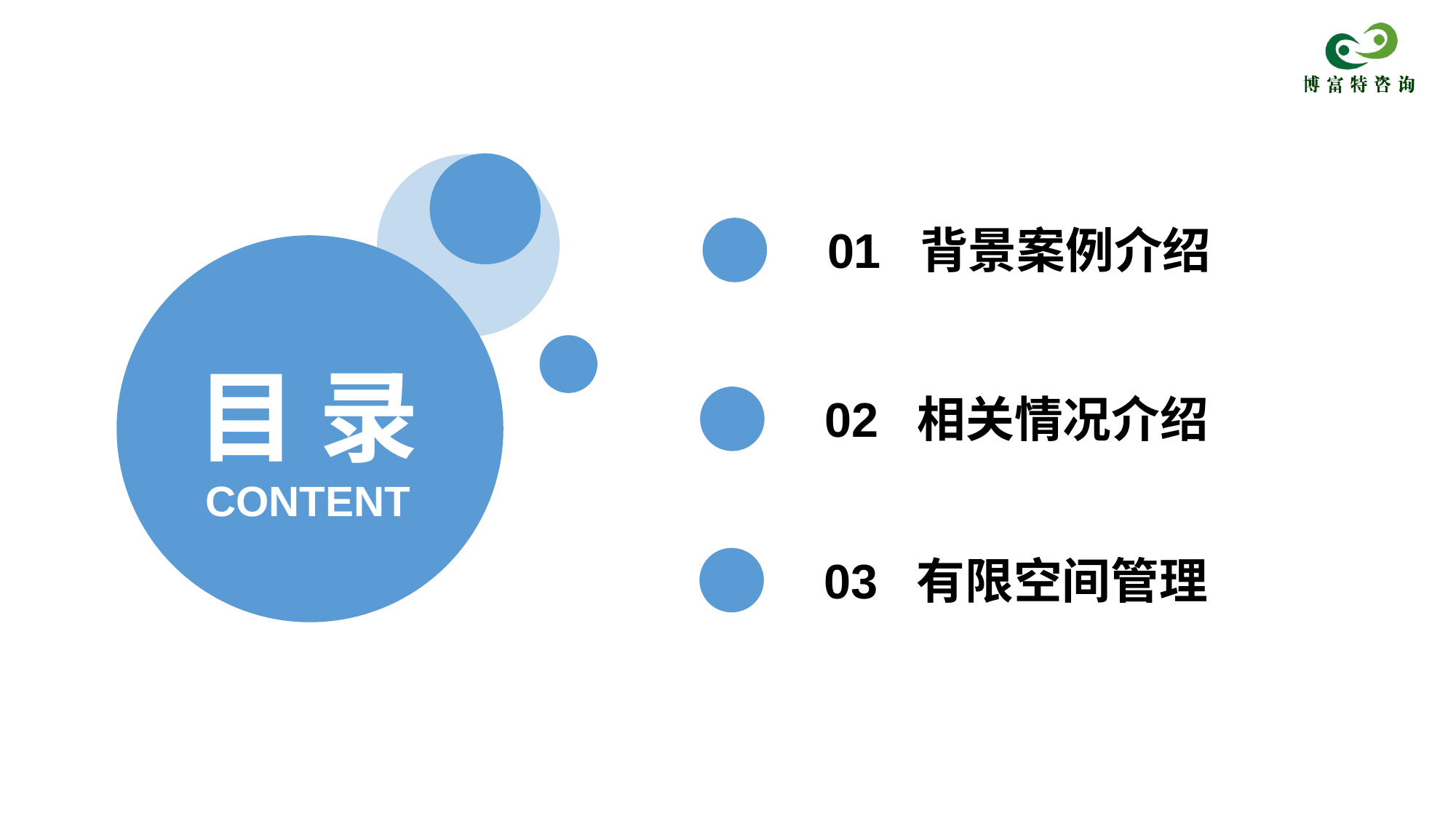

01  背景案例介绍

目 录
content
02  相关情况介绍

03  有限空间管理